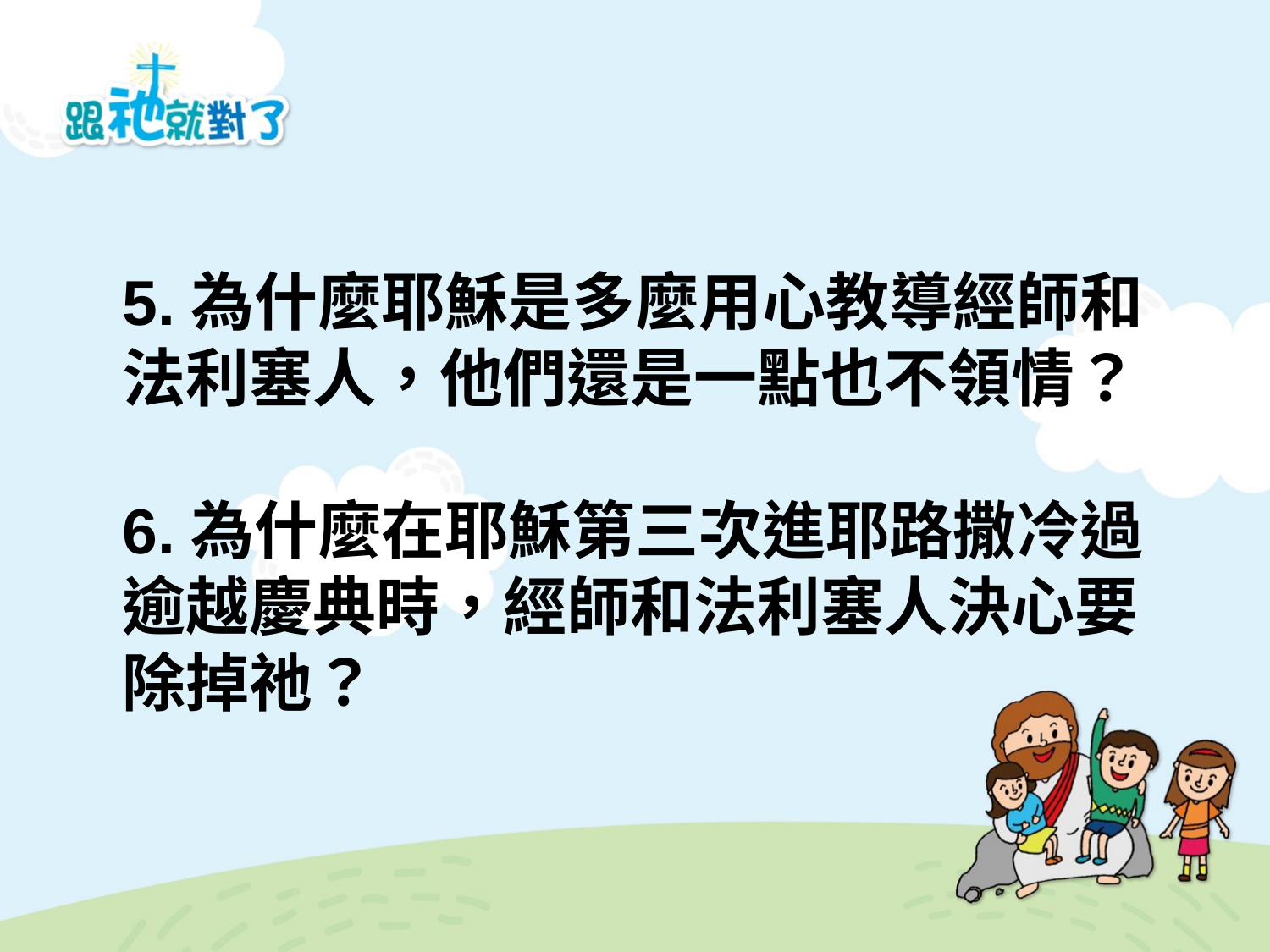

5.為什麼耶穌是多麼用心教導經師和法利塞人，他們還是一點也不領情？

6.為什麼在耶穌第三次進耶路撒冷過逾越慶典時，經師和法利塞人決心要除掉祂？